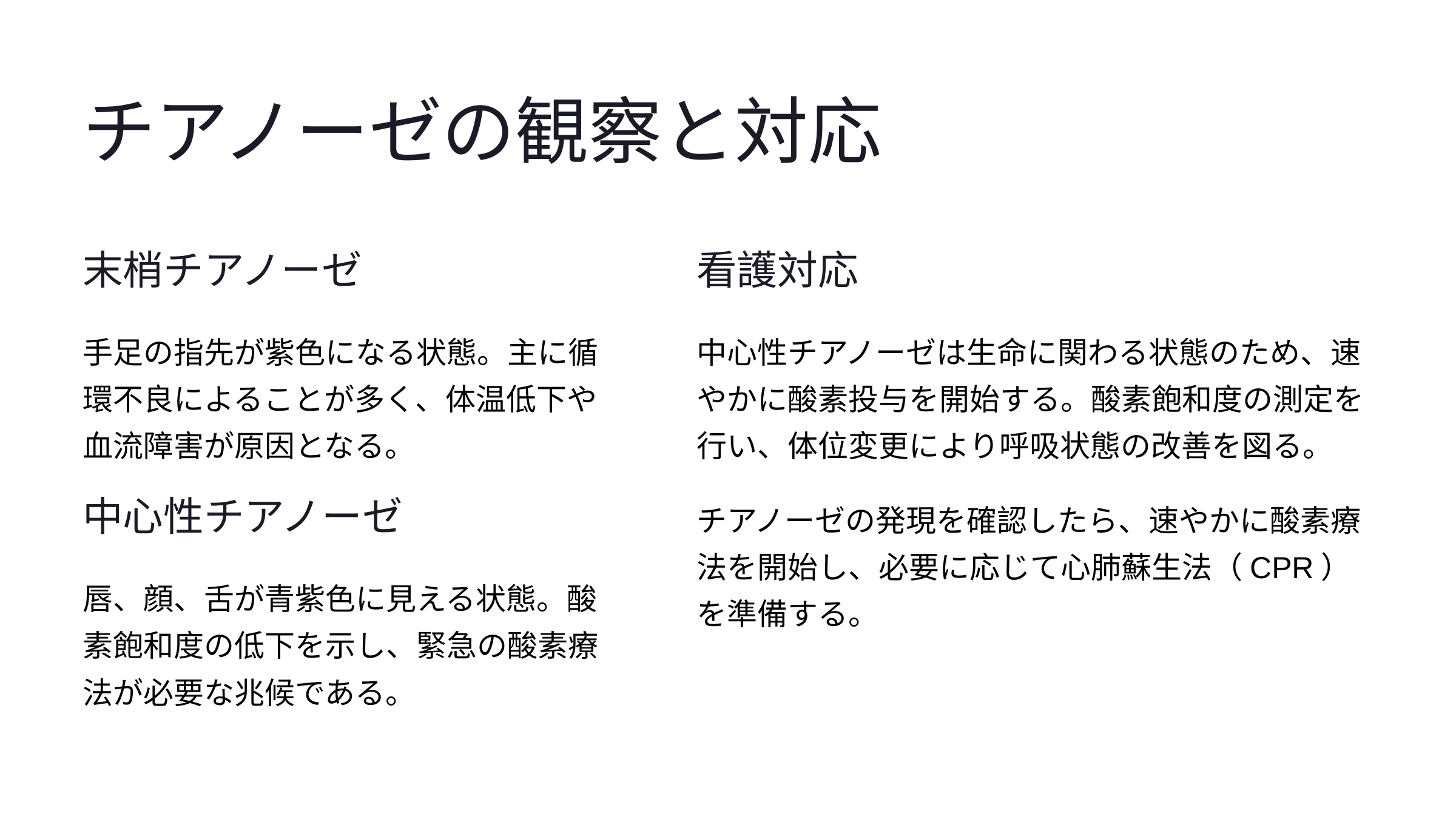

チアノーゼの観察と対応
末梢チアノーゼ
看護対応
手足の指先が紫色になる状態。主に循環不良によることが多く、体温低下や血流障害が原因となる。
中心性チアノーゼは生命に関わる状態のため、速やかに酸素投与を開始する。酸素飽和度の測定を行い、体位変更により呼吸状態の改善を図る。
チアノーゼの発現を確認したら、速やかに酸素療法を開始し、必要に応じて心肺蘇生法（CPR）を準備する。
中心性チアノーゼ
唇、顔、舌が青紫色に見える状態。酸素飽和度の低下を示し、緊急の酸素療法が必要な兆候である。